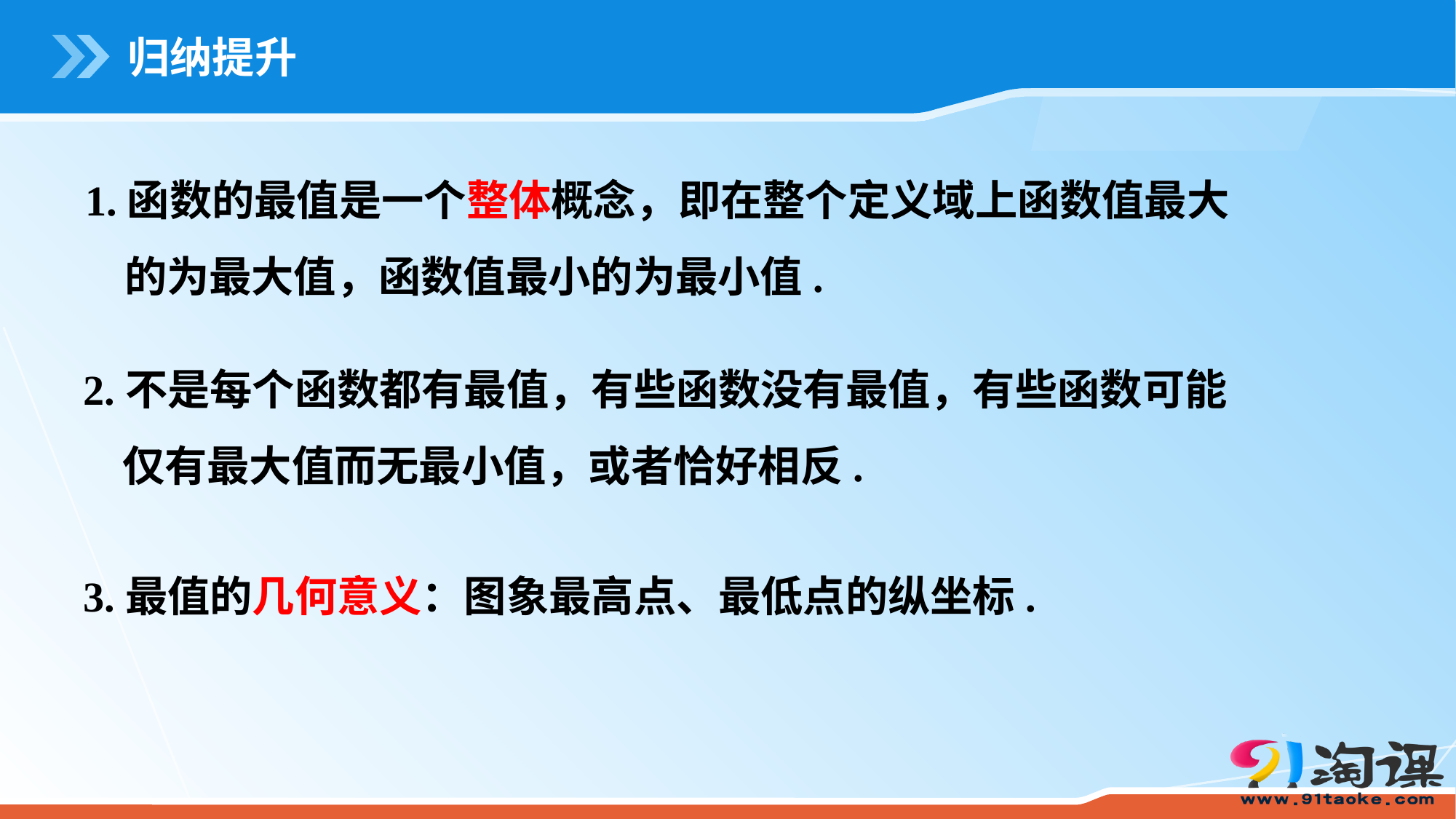

# 归纳提升
1.函数的最值是一个整体概念，即在整个定义域上函数值最大
   的为最大值，函数值最小的为最小值.
2.不是每个函数都有最值，有些函数没有最值，有些函数可能
   仅有最大值而无最小值，或者恰好相反.
3.最值的几何意义：图象最高点、最低点的纵坐标.